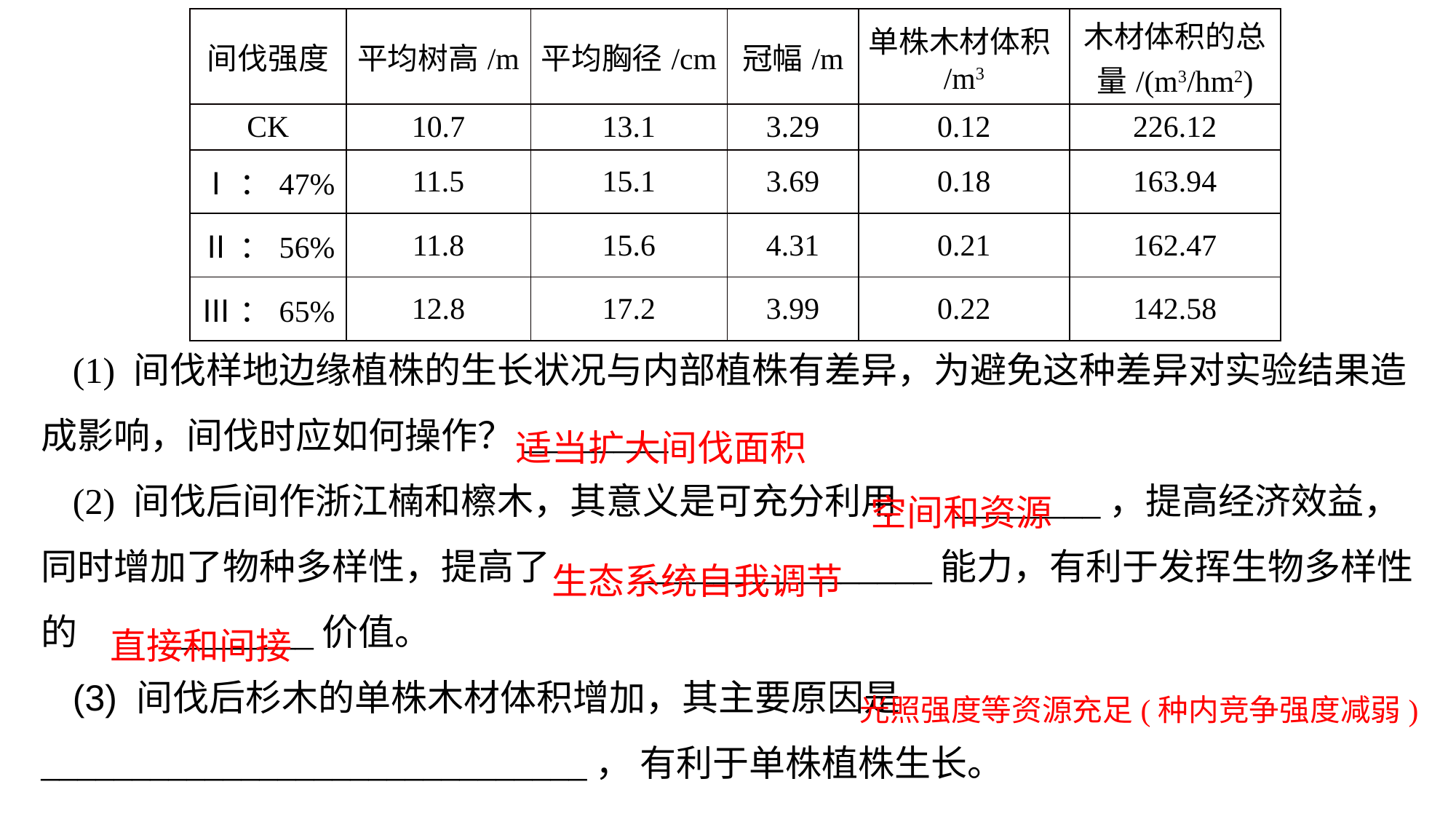

| 间伐强度 | 平均树高/m | 平均胸径/cm | 冠幅/m | 单株木材体积/m3 | 木材体积的总量/(m3/hm2) |
| --- | --- | --- | --- | --- | --- |
| CK | 10.7 | 13.1 | 3.29 | 0.12 | 226.12 |
| Ⅰ：47% | 11.5 | 15.1 | 3.69 | 0.18 | 163.94 |
| Ⅱ：56% | 11.8 | 15.6 | 4.31 | 0.21 | 162.47 |
| Ⅲ：65% | 12.8 | 17.2 | 3.99 | 0.22 | 142.58 |

(1) 间伐样地边缘植株的生长状况与内部植株有差异，为避免这种差异对实验结果造成影响，间伐时应如何操作？________(2) 间伐后间作浙江楠和檫木，其意义是可充分利用      ________，提高经济效益，同时增加了物种多样性，提高了          ________________能力，有利于发挥生物多样性的          ________价值。(3) 间伐后杉木的单株木材体积增加，其主要原因是______________________________， 有利于单株植株生长。

适当扩大间伐面积
空间和资源
生态系统自我调节
直接和间接
光照强度等资源充足(种内竞争强度减弱)